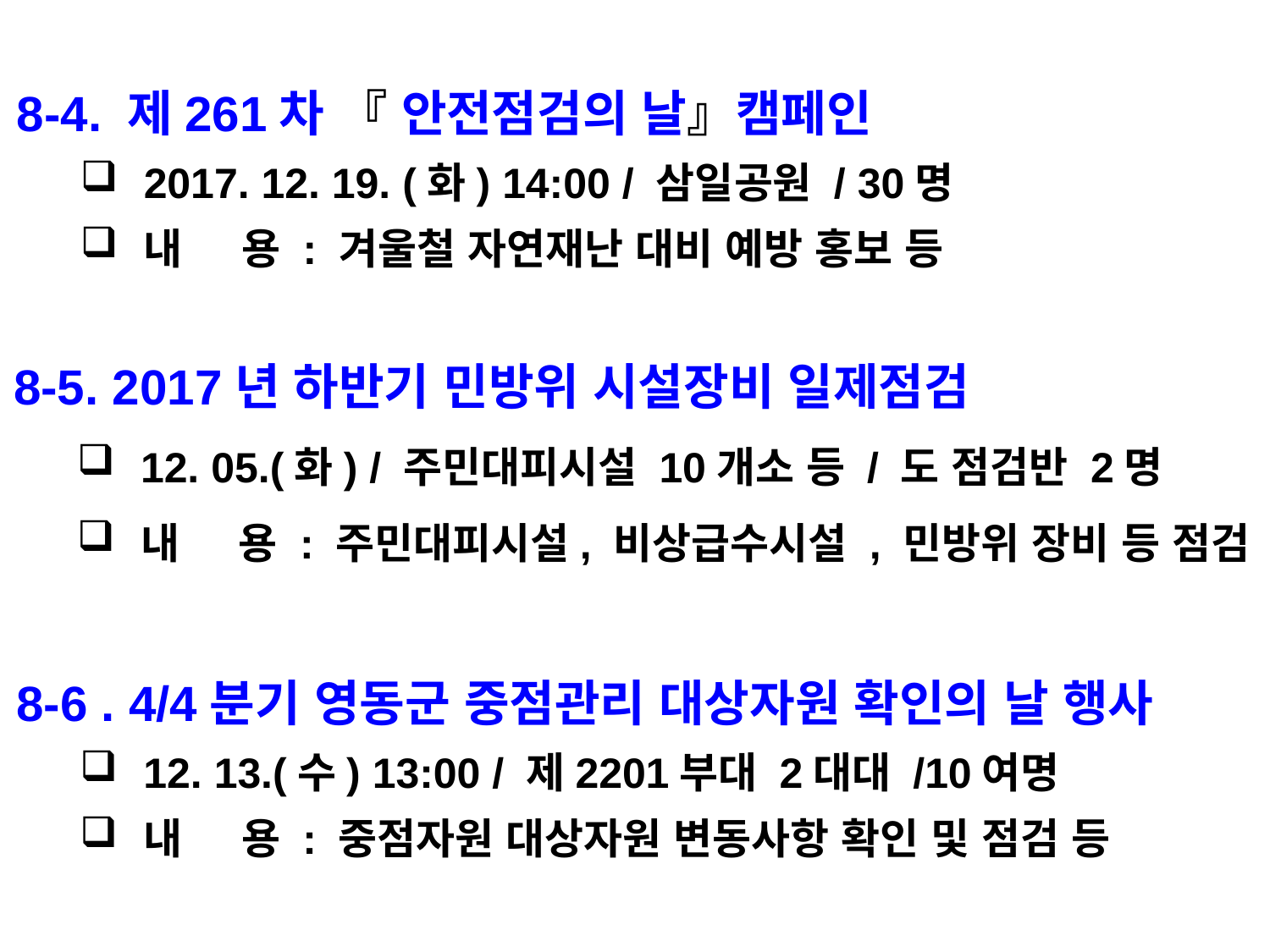

8-4. 제261차 『 안전점검의 날』캠페인
2017. 12. 19. (화) 14:00 / 삼일공원 / 30명
내     용 : 겨울철 자연재난 대비 예방 홍보 등

8-5. 2017년 하반기 민방위 시설장비 일제점검
12. 05.(화) / 주민대피시설 10개소 등 / 도 점검반 2명
내     용 : 주민대피시설, 비상급수시설 , 민방위 장비 등 점검
8-6 . 4/4분기 영동군 중점관리 대상자원 확인의 날 행사
12. 13.(수) 13:00 / 제2201부대 2대대 /10여명
내     용 : 중점자원 대상자원 변동사항 확인 및 점검 등